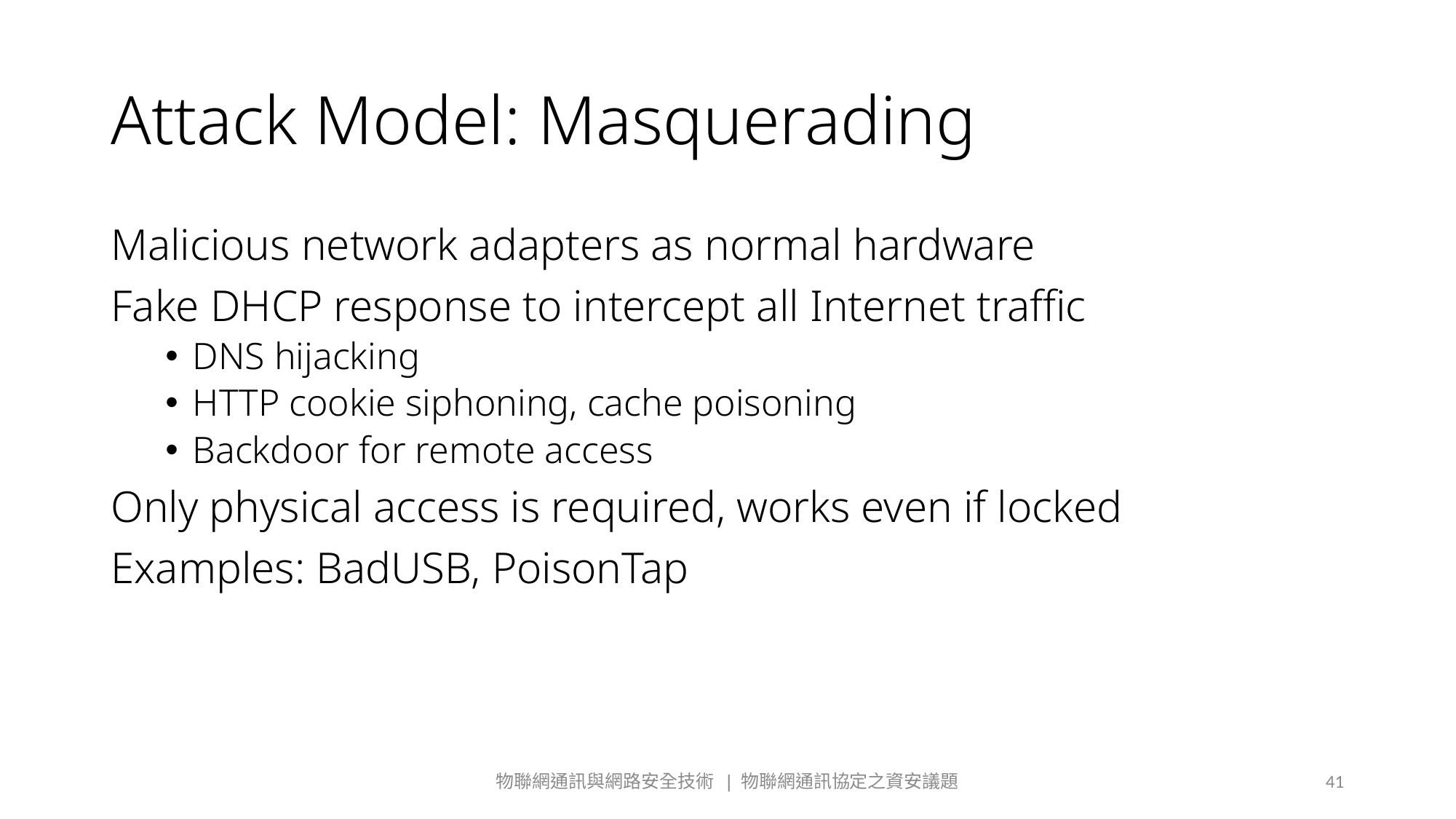

# Attack Model: Masquerading
Malicious network adapters as normal hardware
Fake DHCP response to intercept all Internet traffic
DNS hijacking
HTTP cookie siphoning, cache poisoning
Backdoor for remote access
Only physical access is required, works even if locked
Examples: BadUSB, PoisonTap
物聯網通訊與網路安全技術  | 物聯網通訊協定之資安議題
41